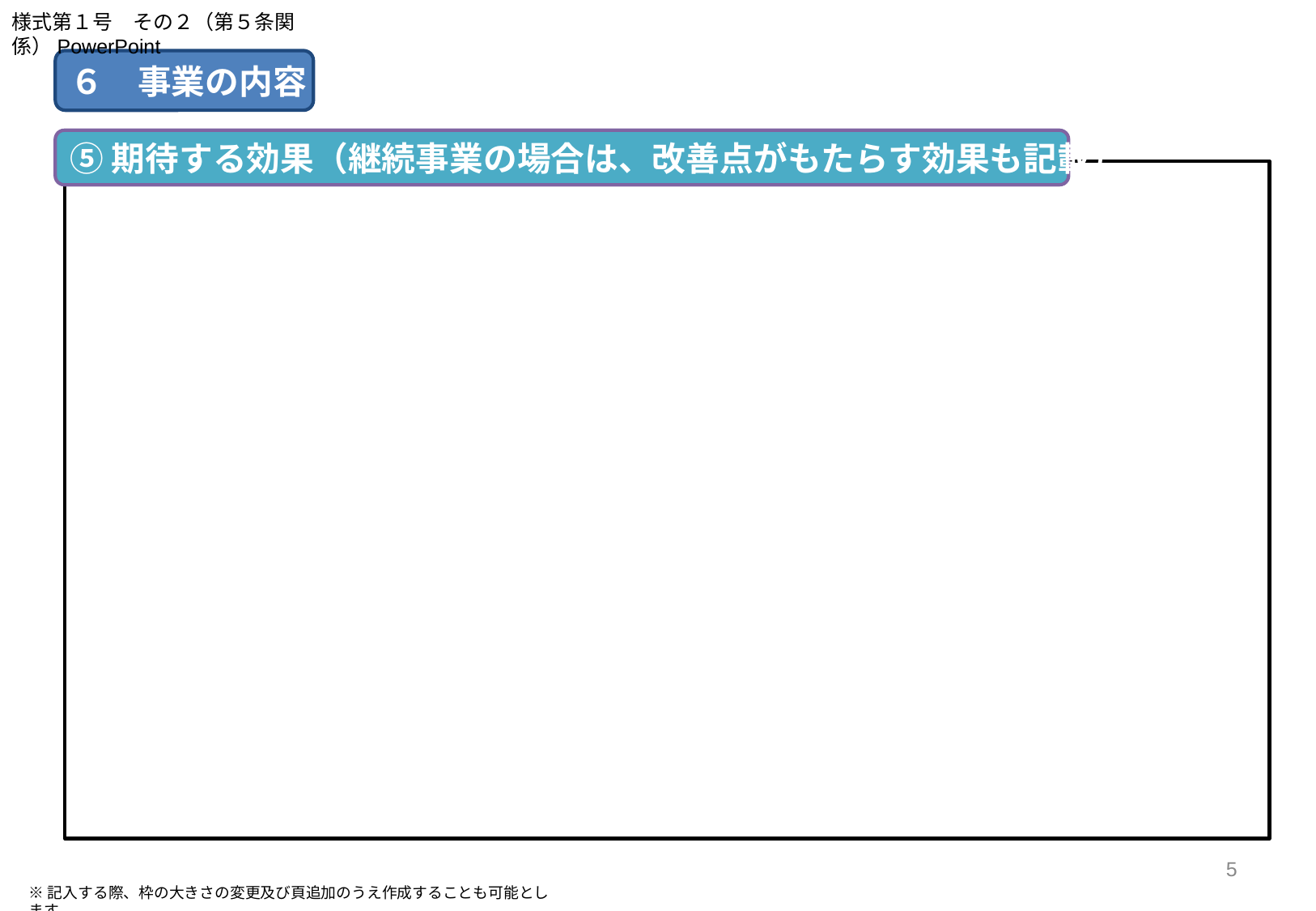

様式第１号　その２（第５条関係）PowerPoint
６　事業の内容
⑤期待する効果（継続事業の場合は、改善点がもたらす効果も記載）

5
※記入する際、枠の大きさの変更及び頁追加のうえ作成することも可能とします。